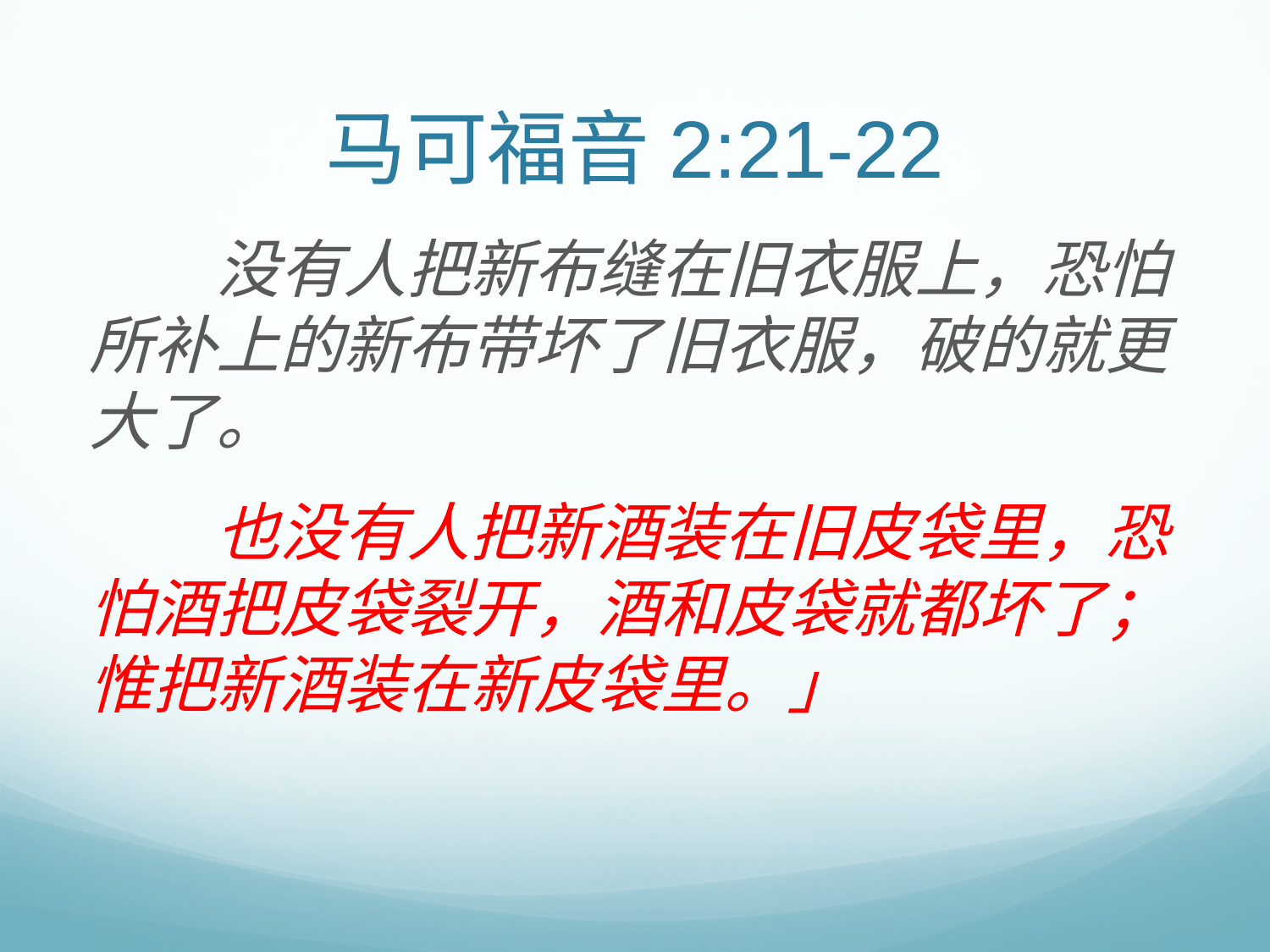

# 马可福音2:21-22
	没有人把新布缝在旧衣服上，恐怕所补上的新布带坏了旧衣服，破的就更大了。
	也没有人把新酒装在旧皮袋里，恐怕酒把皮袋裂开，酒和皮袋就都坏了；惟把新酒装在新皮袋里。」